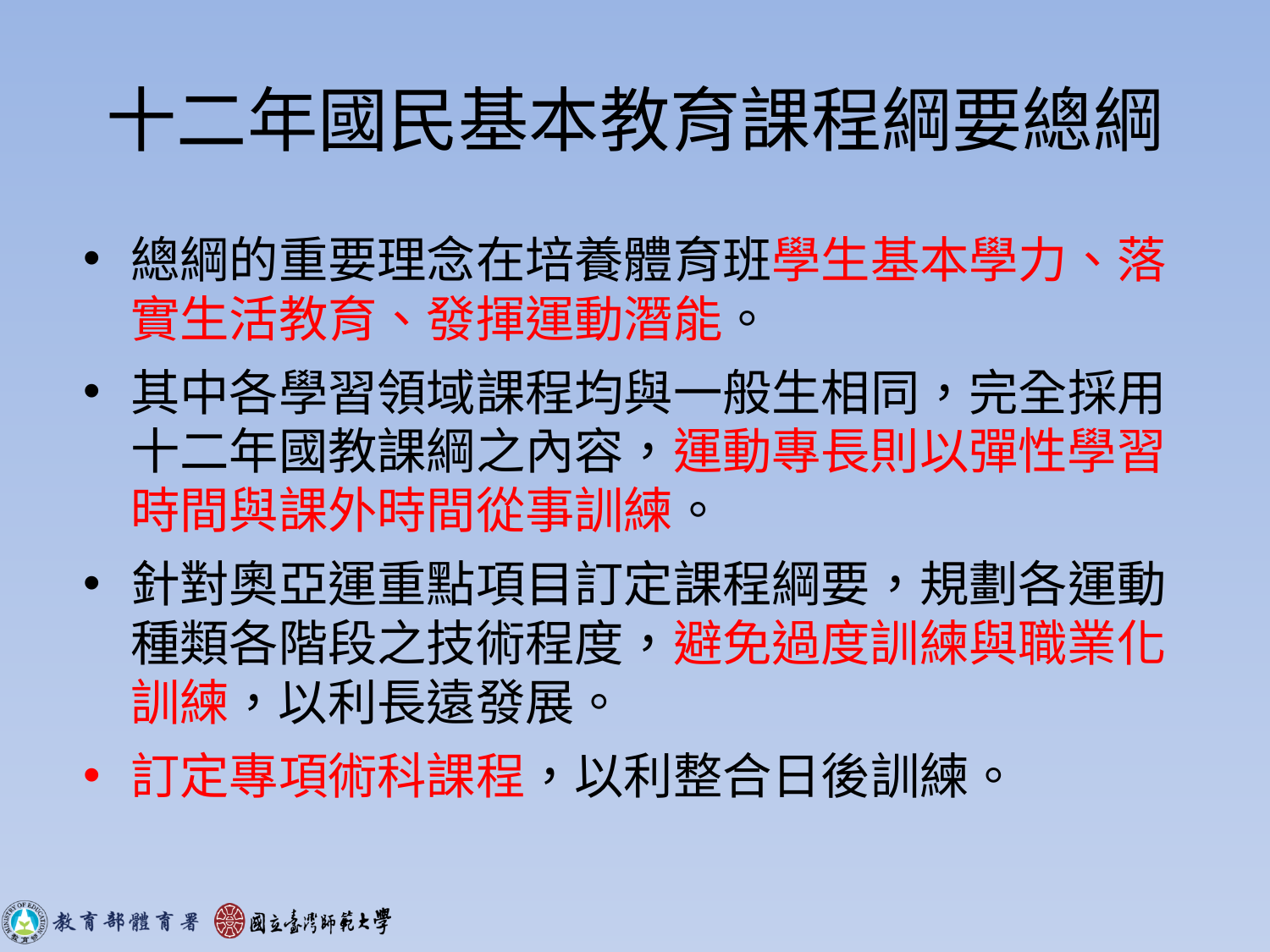

# 十二年國民基本教育課程綱要總綱
總綱的重要理念在培養體育班學生基本學力、落實生活教育、發揮運動潛能。
其中各學習領域課程均與一般生相同，完全採用十二年國教課綱之內容，運動專長則以彈性學習時間與課外時間從事訓練。
針對奧亞運重點項目訂定課程綱要，規劃各運動種類各階段之技術程度，避免過度訓練與職業化訓練，以利長遠發展。
訂定專項術科課程，以利整合日後訓練。